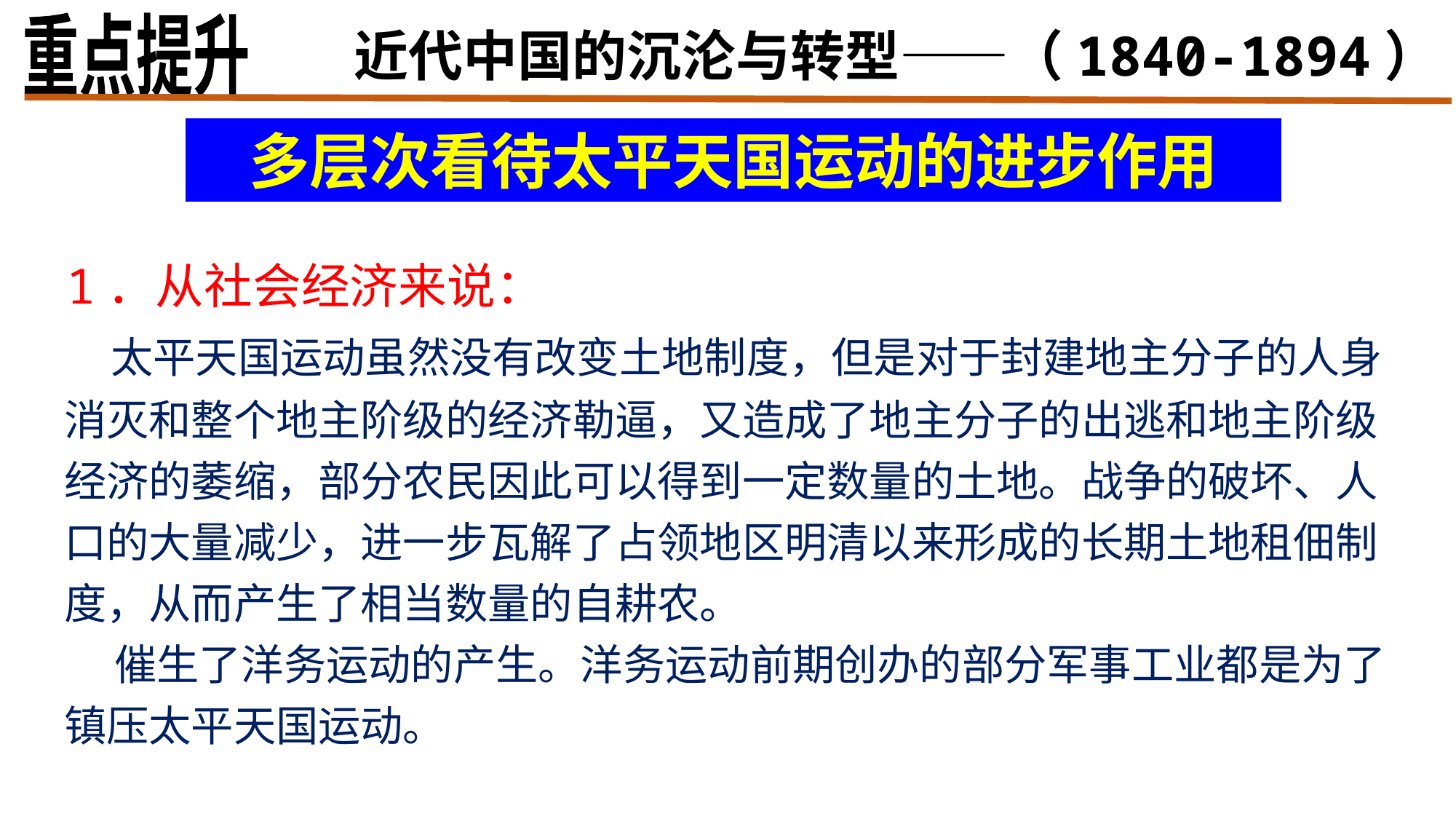

重点提升
近代中国的沉沦与转型——（1840-1894）
多层次看待太平天国运动的进步作用
1．从社会经济来说：
   太平天国运动虽然没有改变土地制度，但是对于封建地主分子的人身消灭和整个地主阶级的经济勒逼，又造成了地主分子的出逃和地主阶级经济的萎缩，部分农民因此可以得到一定数量的土地。战争的破坏、人口的大量减少，进一步瓦解了占领地区明清以来形成的长期土地租佃制度，从而产生了相当数量的自耕农。
    催生了洋务运动的产生。洋务运动前期创办的部分军事工业都是为了镇压太平天国运动。
文　　化